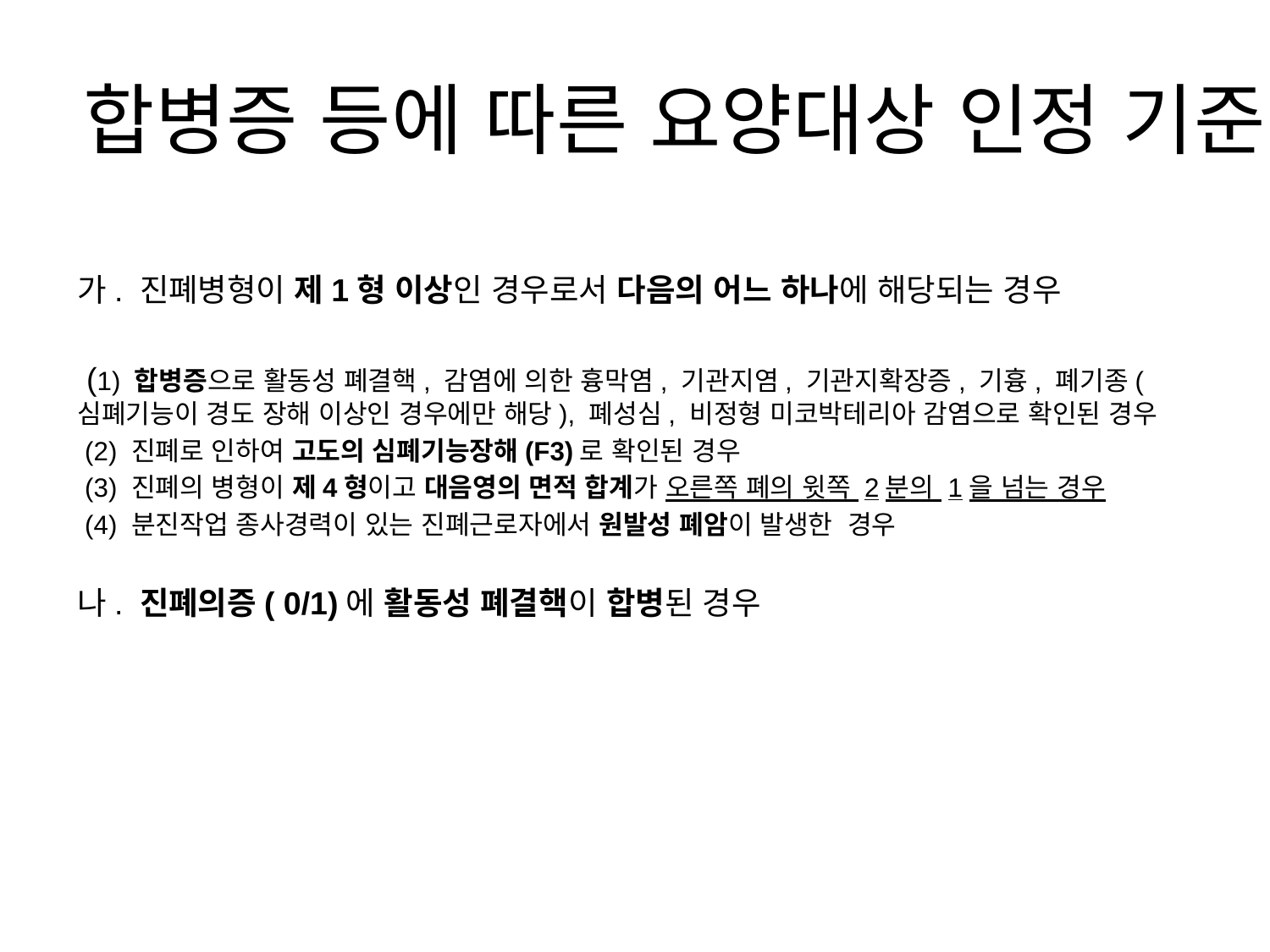

# 합병증 등에 따른 요양대상 인정 기준

가. 진폐병형이 제1형 이상인 경우로서 다음의 어느 하나에 해당되는 경우

 (1) 합병증으로 활동성 폐결핵, 감염에 의한 흉막염, 기관지염, 기관지확장증, 기흉, 폐기종(심폐기능이 경도 장해 이상인 경우에만 해당), 폐성심, 비정형 미코박테리아 감염으로 확인된 경우
 (2) 진폐로 인하여 고도의 심폐기능장해(F3)로 확인된 경우
 (3) 진폐의 병형이 제4형이고 대음영의 면적 합계가 오른쪽 폐의 윗쪽 2분의 1을 넘는 경우
 (4) 분진작업 종사경력이 있는 진폐근로자에서 원발성 폐암이 발생한  경우

나. 진폐의증( 0/1)에 활동성 폐결핵이 합병된 경우